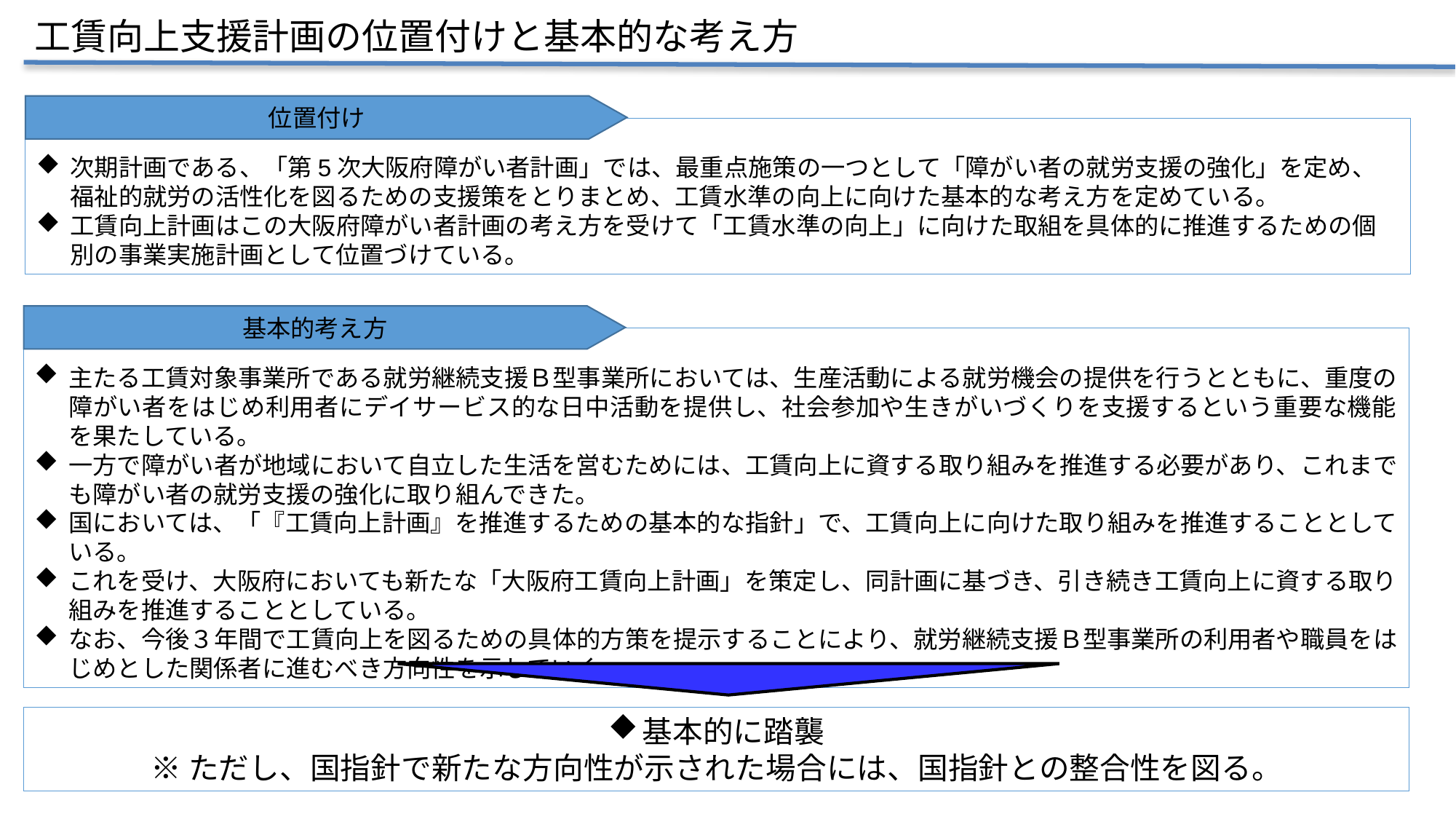

工賃向上支援計画の位置付けと基本的な考え方
位置付け

次期計画である、「第5次大阪府障がい者計画」では、最重点施策の一つとして「障がい者の就労支援の強化」を定め、福祉的就労の活性化を図るための支援策をとりまとめ、工賃水準の向上に向けた基本的な考え方を定めている。
工賃向上計画はこの大阪府障がい者計画の考え方を受けて「工賃水準の向上」に向けた取組を具体的に推進するための個別の事業実施計画として位置づけている。
基本的考え方

主たる工賃対象事業所である就労継続支援Ｂ型事業所においては、生産活動による就労機会の提供を行うとともに、重度の障がい者をはじめ利用者にデイサービス的な日中活動を提供し、社会参加や生きがいづくりを支援するという重要な機能を果たしている。
一方で障がい者が地域において自立した生活を営むためには、工賃向上に資する取り組みを推進する必要があり、これまでも障がい者の就労支援の強化に取り組んできた。
国においては、「『工賃向上計画』を推進するための基本的な指針」で、工賃向上に向けた取り組みを推進することとしている。
これを受け、大阪府においても新たな「大阪府工賃向上計画」を策定し、同計画に基づき、引き続き工賃向上に資する取り組みを推進することとしている。
なお、今後３年間で工賃向上を図るための具体的方策を提示することにより、就労継続支援Ｂ型事業所の利用者や職員をはじめとした関係者に進むべき方向性を示していく。

基本的に踏襲
※ただし、国指針で新たな方向性が示された場合には、国指針との整合性を図る。